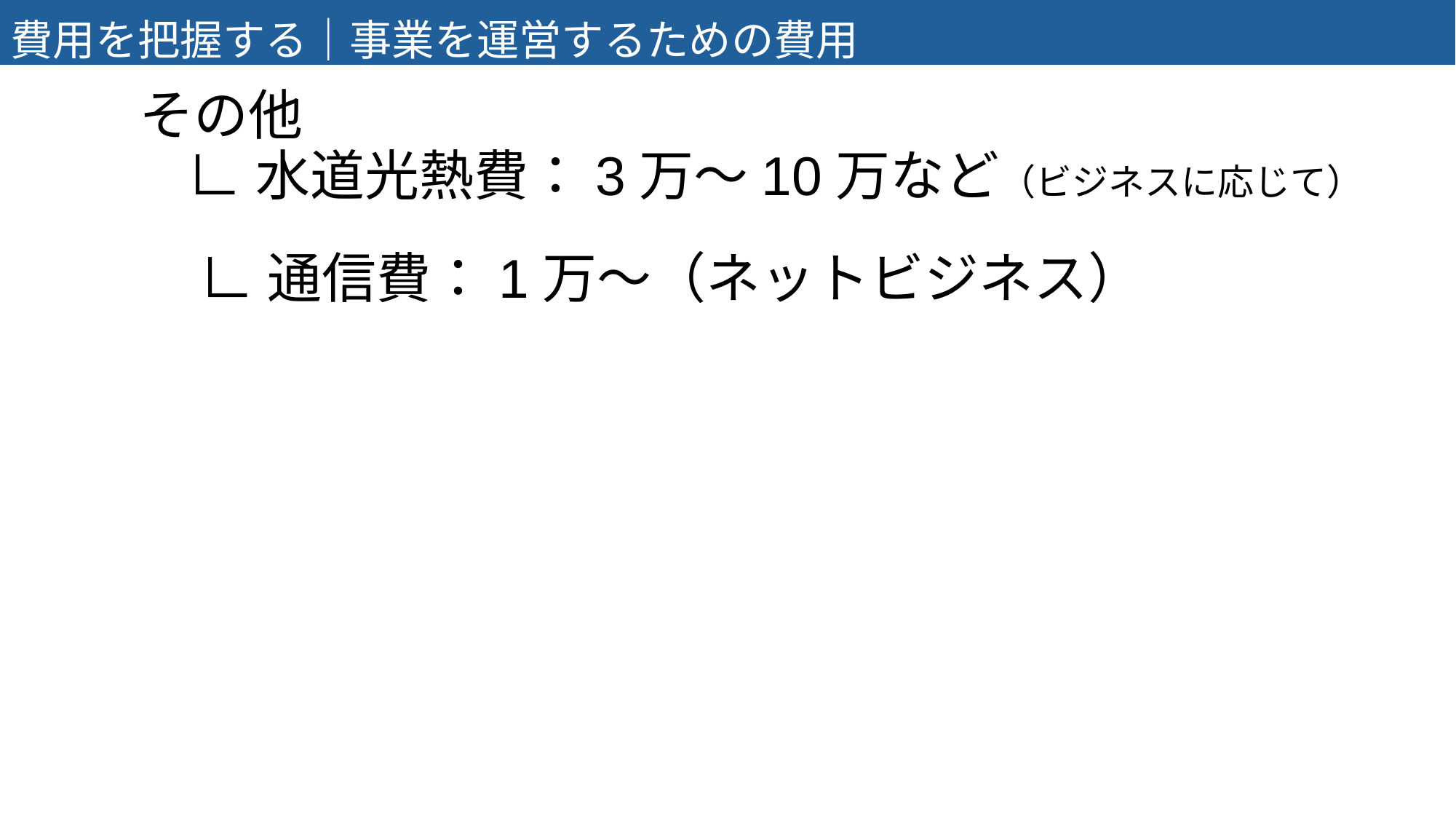

費用を把握する｜事業を運営するための費用
その他
∟水道光熱費：3万〜10万など（ビジネスに応じて）
∟通信費：1万〜（ネットビジネス）